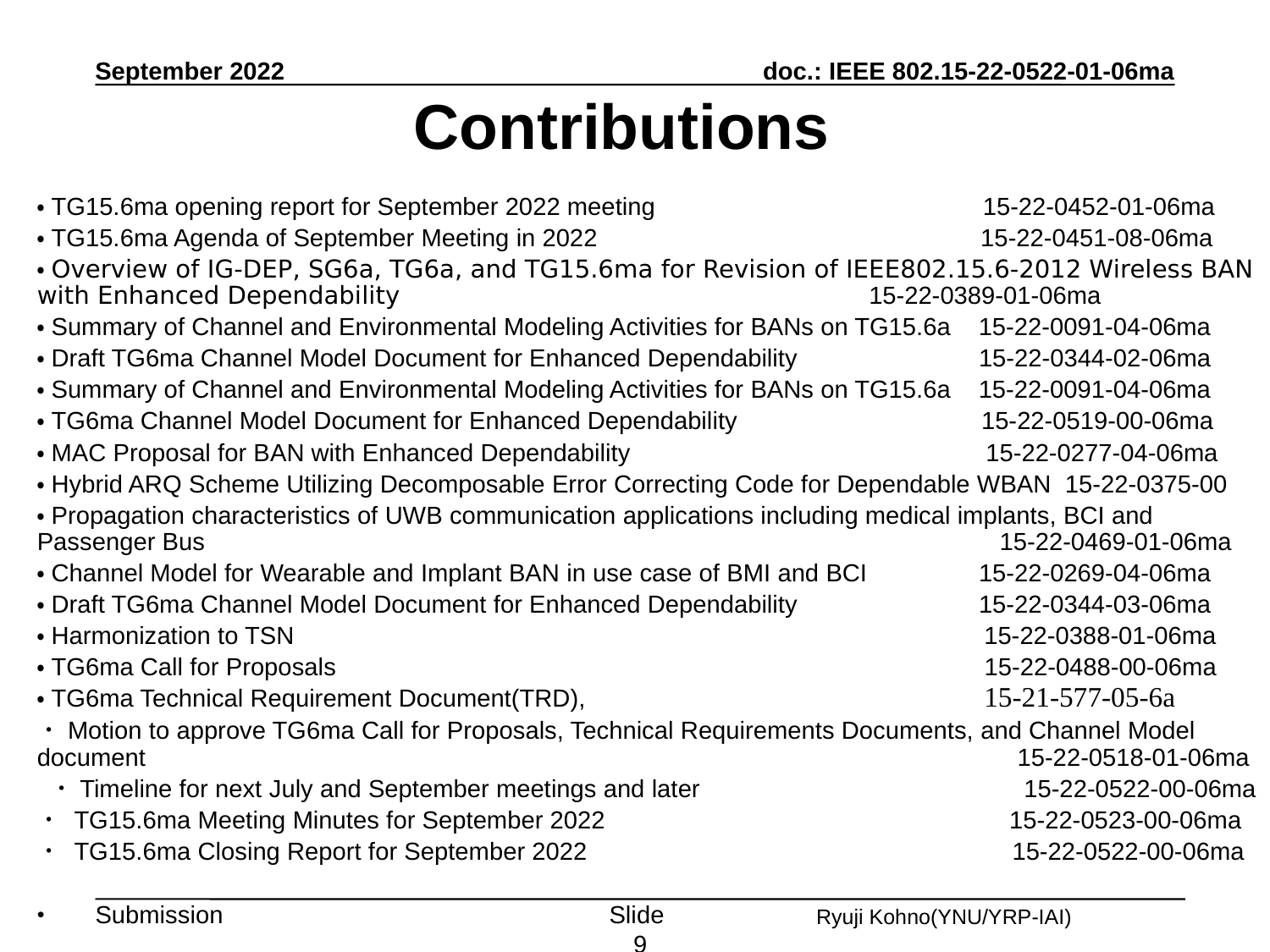

September 2022
# Contributions
・TG15.6ma opening report for September 2022 meeting                                               15-22-0452-01-06ma
・TG15.6ma Agenda of September Meeting in 2022                                                       15-22-0451-08-06ma
・Overview of IG-DEP, SG6a, TG6a, and TG15.6ma for Revision of IEEE802.15.6-2012 Wireless BAN with Enhanced Dependability           　 　　　                                                  15-22-0389-01-06ma
・Summary of Channel and Environmental Modeling Activities for BANs on TG15.6a    15-22-0091-04-06ma
・Draft TG6ma Channel Model Document for Enhanced Dependability                          15-22-0344-02-06ma
・Summary of Channel and Environmental Modeling Activities for BANs on TG15.6a    15-22-0091-04-06ma
・TG6ma Channel Model Document for Enhanced Dependability                                   15-22-0519-00-06ma
・MAC Proposal for BAN with Enhanced Dependability                                                   15-22-0277-04-06ma
・Hybrid ARQ Scheme Utilizing Decomposable Error Correcting Code for Dependable WBAN  15-22-0375-00
・Propagation characteristics of UWB communication applications including medical implants, BCI and Passenger Bus                                                                                                                  15-22-0469-01-06ma
・Channel Model for Wearable and Implant BAN in use case of BMI and BCI                15-22-0269-04-06ma
・Draft TG6ma Channel Model Document for Enhanced Dependability                          15-22-0344-03-06ma
・Harmonization to TSN                                                                                                   15-22-0388-01-06ma
・TG6ma Call for Proposals                                                                                             15-22-0488-00-06ma
・TG6ma Technical Requirement Document(TRD),                                                         15-21-577-05-6a
・Motion to approve TG6ma Call for Proposals, Technical Requirements Documents, and Channel Model document                                                                                                                    　　15-22-0518-01-06ma
 ・Timeline for next July and September meetings and later                                         　15-22-0522-00-06ma
・ TG15.6ma Meeting Minutes for September 2022                                                          15-22-0523-00-06ma
・ TG15.6ma Closing Report for September 2022                                                             15-22-0522-00-06ma

Slide 9